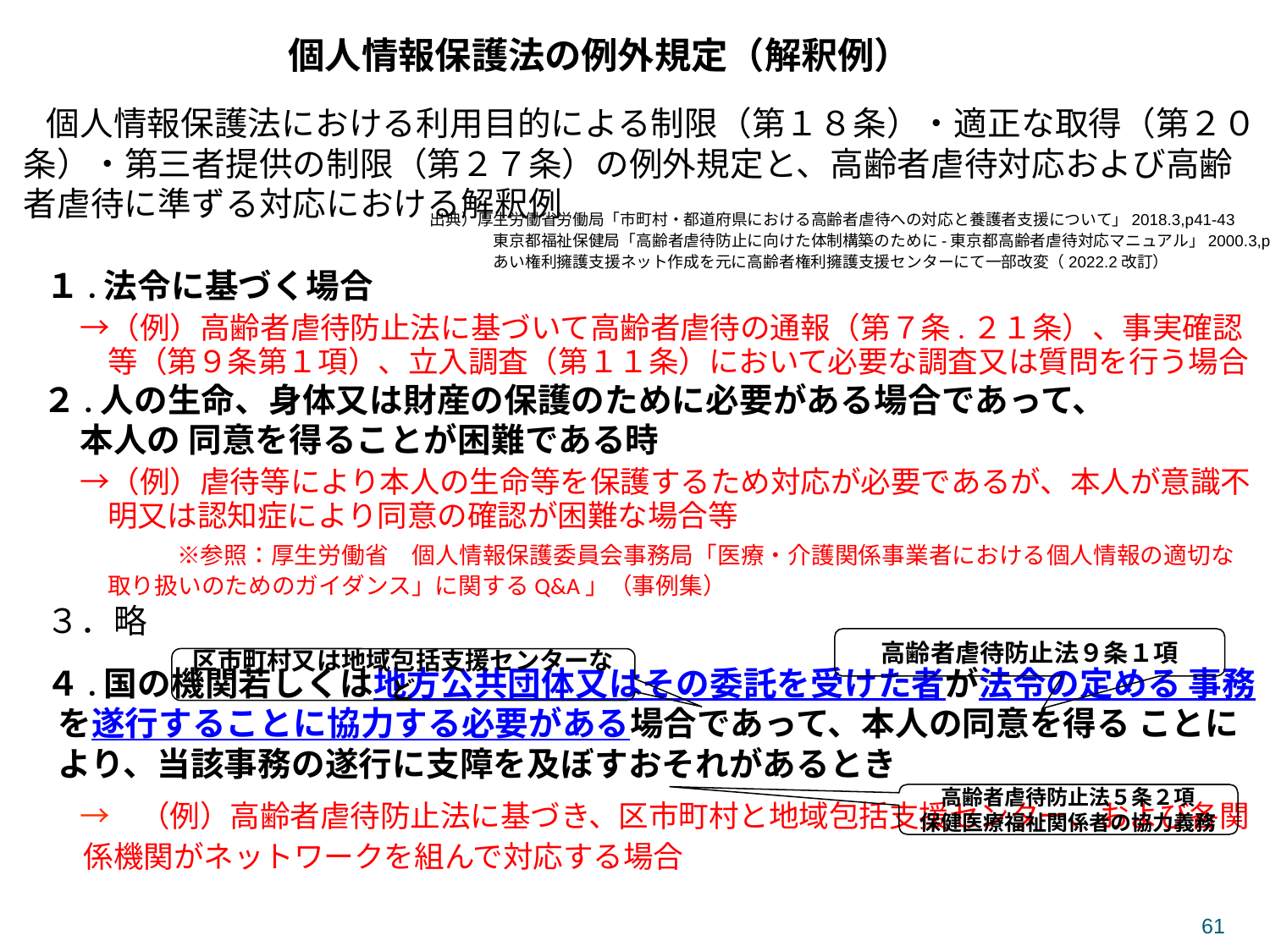

# 個人情報保護法の例外規定（解釈例）
　個人情報保護法における利用目的による制限（第１８条）・適正な取得（第２０条）・第三者提供の制限（第２７条）の例外規定と、高齢者虐待対応および高齢者虐待に準ずる対応における解釈例

　１.法令に基づく場合
　　→（例）高齢者虐待防止法に基づいて高齢者虐待の通報（第７条.２１条）、事実確認等（第９条第１項）、立入調査（第１１条）において必要な調査又は質問を行う場合
　２.人の生命、身体又は財産の保護のために必要がある場合であって、
　　本人の 同意を得ることが困難である時
　　→（例）虐待等により本人の生命等を保護するため対応が必要であるが、本人が意識不明又は認知症により同意の確認が困難な場合等
　　　　　　　※参照：厚生労働省　個人情報保護委員会事務局「医療・介護関係事業者における個人情報の適切な取り扱いのためのガイダンス」に関するQ&A」（事例集）

　３．略

　４.国の機関若しくは地方公共団体又はその委託を受けた者が法令の定める 事務を遂行することに協力する必要がある場合であって、本人の同意を得る ことにより、当該事務の遂行に支障を及ぼすおそれがあるとき
　　→　（例）高齢者虐待防止法に基づき、区市町村と地域包括支援センター、および各関係機関がネットワークを組んで対応する場合

出典）厚生労働省労働局「市町村・都道府県における高齢者虐待への対応と養護者支援について」2018.3,p41-43
　　　　東京都福祉保健局「高齢者虐待防止に向けた体制構築のために-東京都高齢者虐待対応マニュアル」2000.3,p61
　　　　あい権利擁護支援ネット作成を元に高齢者権利擁護支援センターにて一部改変（2022.2改訂）
高齢者虐待防止法９条１項
区市町村又は地域包括支援センターなど
高齢者虐待防止法５条２項
保健医療福祉関係者の協力義務
61